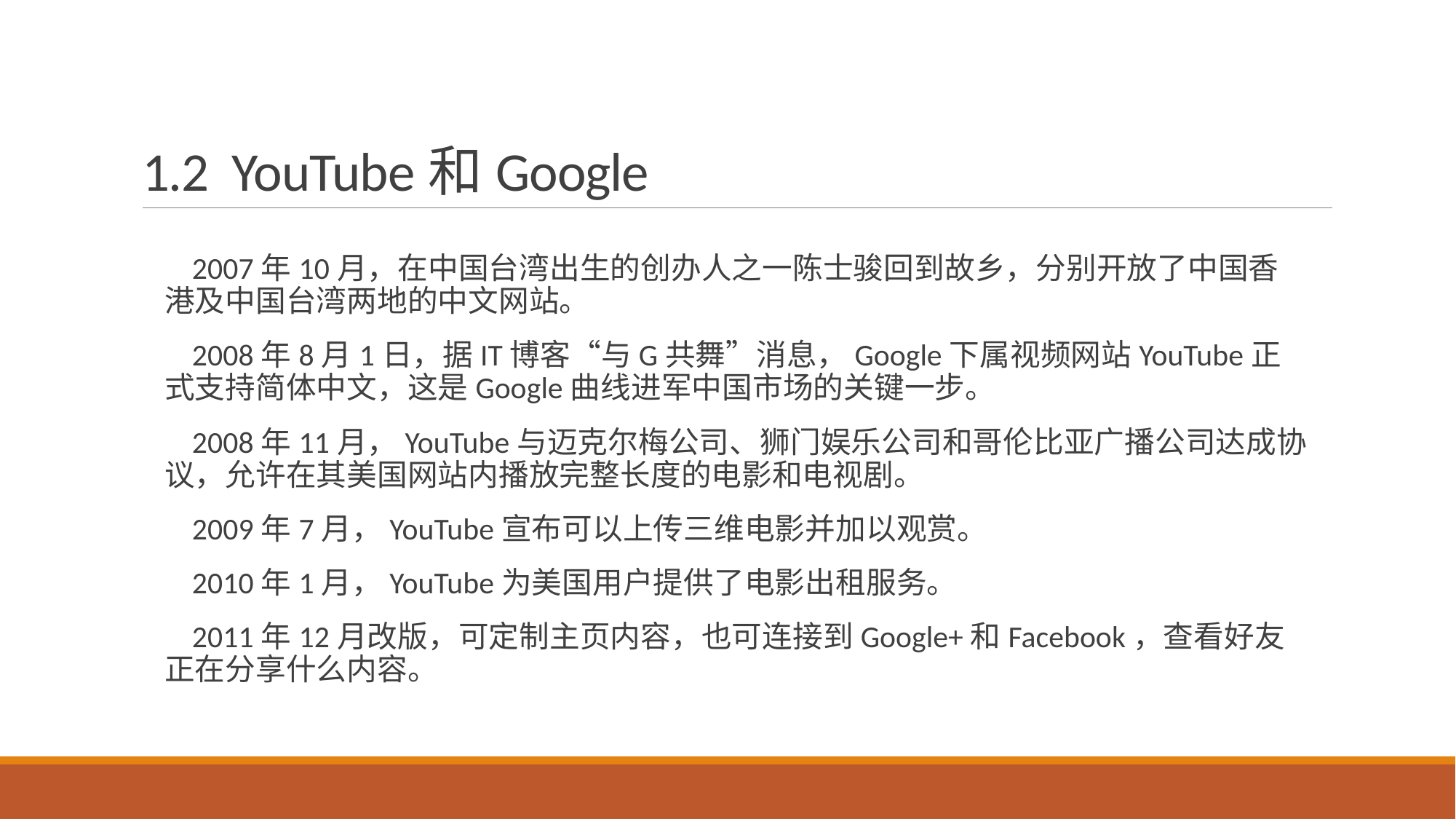

# 1.2  YouTube和Google
    2007年10月，在中国台湾出生的创办人之一陈士骏回到故乡，分别开放了中国香港及中国台湾两地的中文网站。
    2008年8月1日，据IT博客“与G共舞”消息，Google下属视频网站YouTube正式支持简体中文，这是Google曲线进军中国市场的关键一步。
    2008年11月，YouTube与迈克尔梅公司、狮门娱乐公司和哥伦比亚广播公司达成协议，允许在其美国网站内播放完整长度的电影和电视剧。
    2009年7月，YouTube宣布可以上传三维电影并加以观赏。
    2010年1月，YouTube为美国用户提供了电影出租服务。
    2011年12月改版，可定制主页内容，也可连接到Google+和Facebook，查看好友正在分享什么内容。